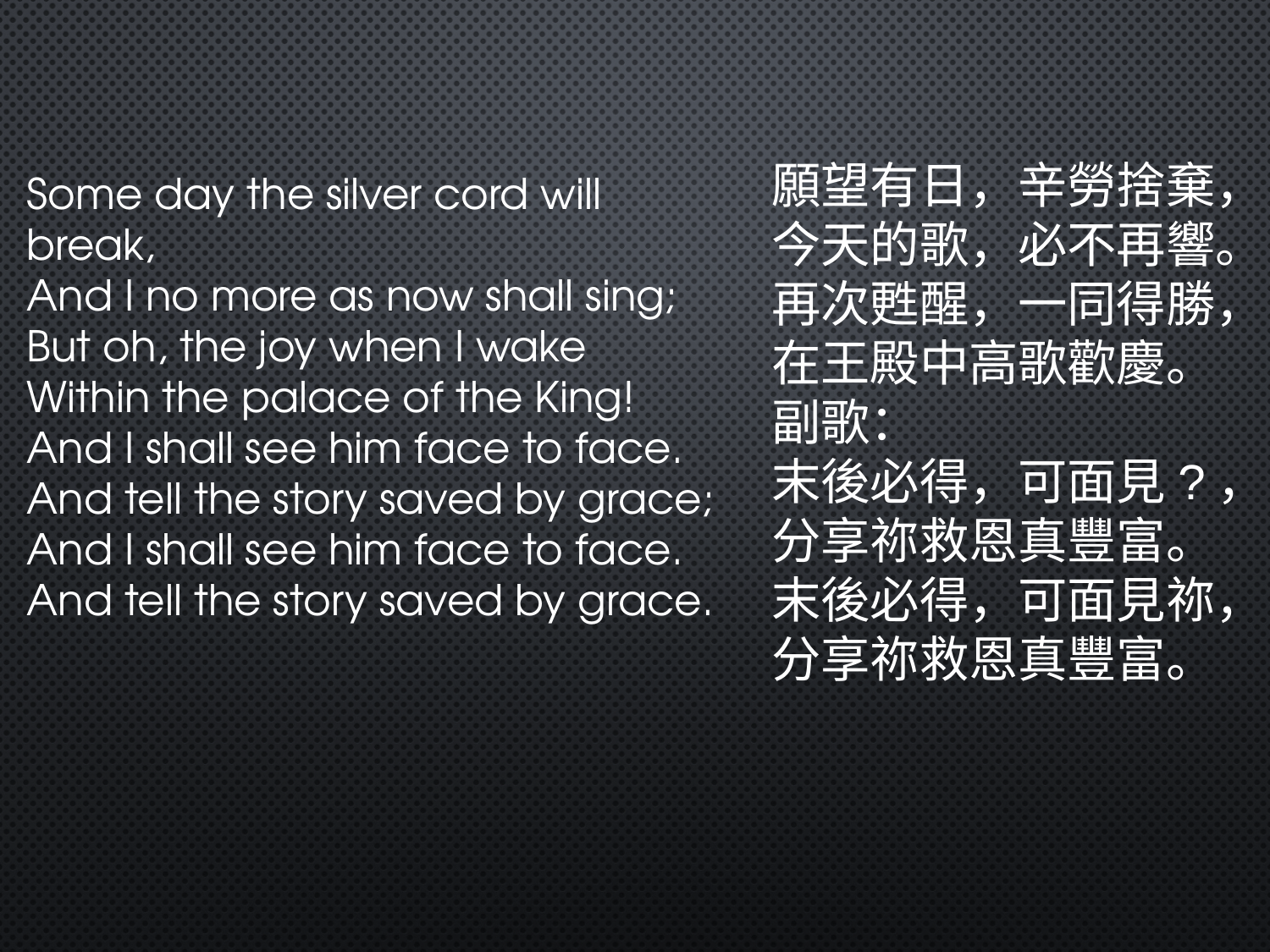

願望有日，辛勞捨棄，
今天的歌，必不再響。
再次甦醒，一同得勝，
在王殿中高歌歡慶。
副歌：
末後必得，可面見?，
分享祢救恩真豐富。
末後必得，可面見祢，
分享祢救恩真豐富。
Some day the silver cord will break,
And I no more as now shall sing;
But oh, the joy when I wake
Within the palace of the King!
And I shall see him face to face.
And tell the story saved by grace;
And I shall see him face to face.
And tell the story saved by grace.